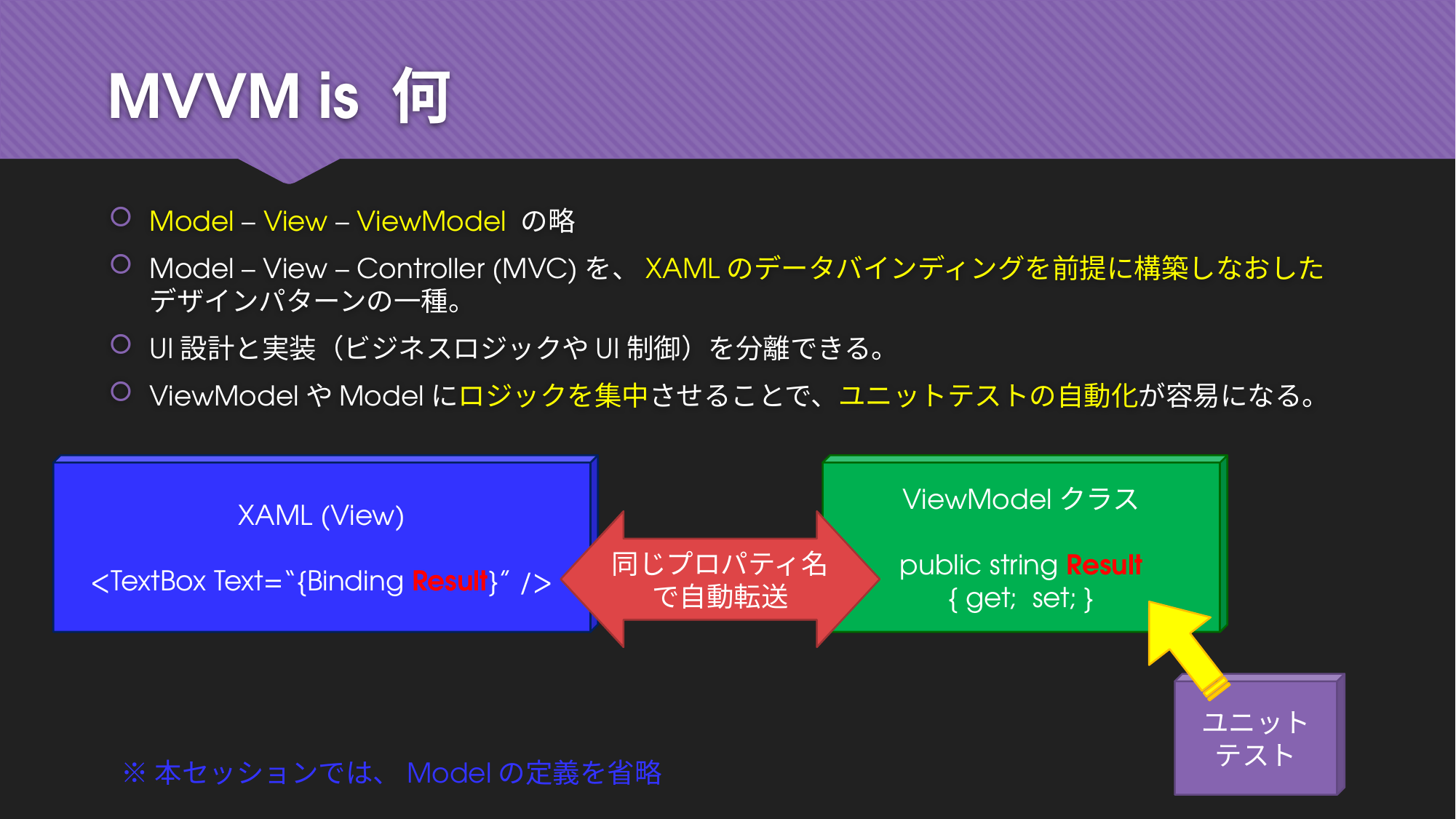

# MVVM is 何
Model – View – ViewModel の略
Model – View – Controller (MVC)を、XAMLのデータバインディングを前提に構築しなおしたデザインパターンの一種。
UI設計と実装（ビジネスロジックやUI制御）を分離できる。
ViewModelやModelにロジックを集中させることで、ユニットテストの自動化が容易になる。
XAML (View)

<TextBox Text=“{Binding Result}” />
ViewModelクラス

public string Result
{ get;  set; }
同じプロパティ名で自動転送

ユニット
テスト
※本セッションでは、Modelの定義を省略